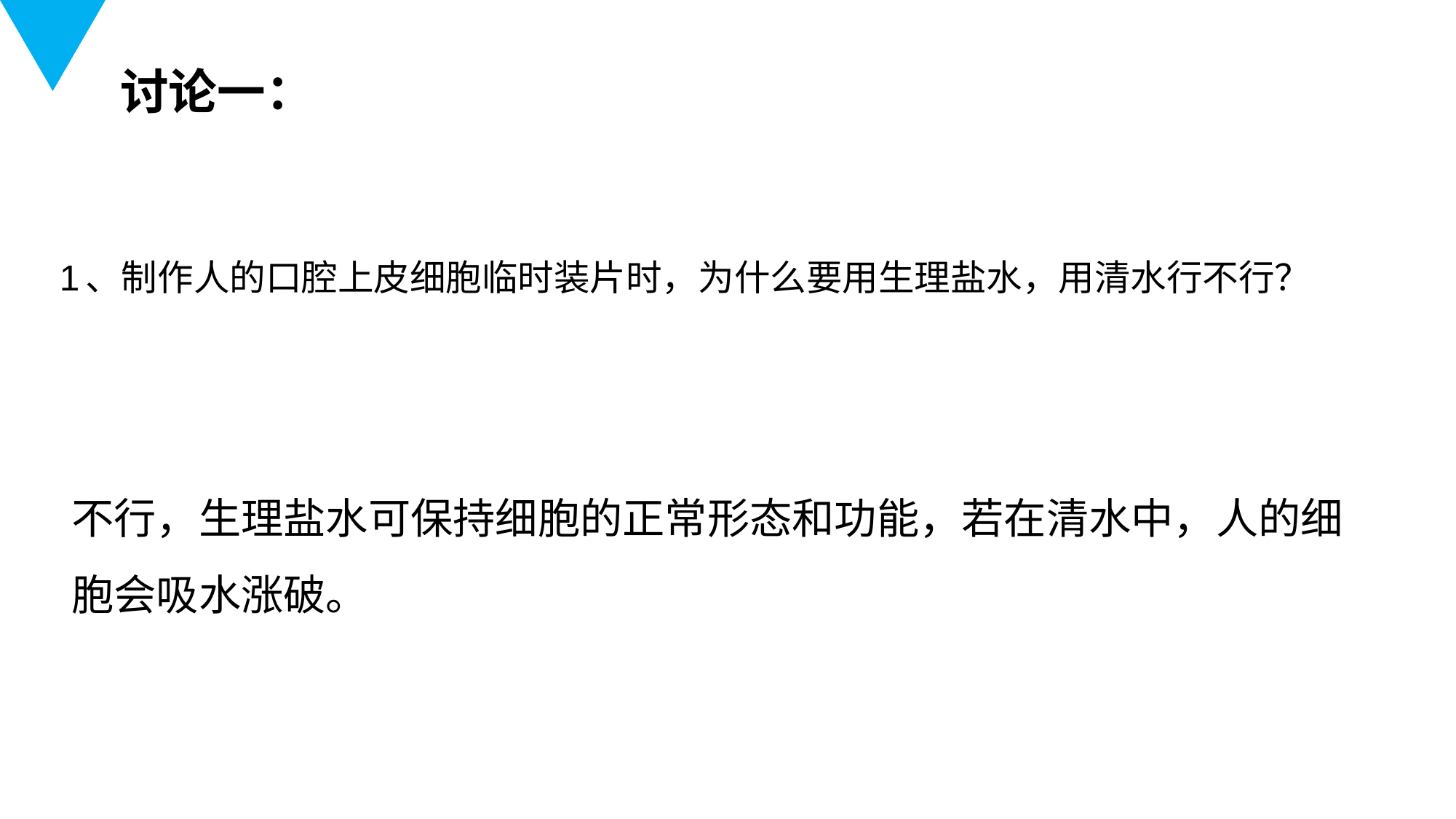

讨论一：
1、制作人的口腔上皮细胞临时装片时，为什么要用生理盐水，用清水行不行？

不行，生理盐水可保持细胞的正常形态和功能，若在清水中，人的细胞会吸水涨破。